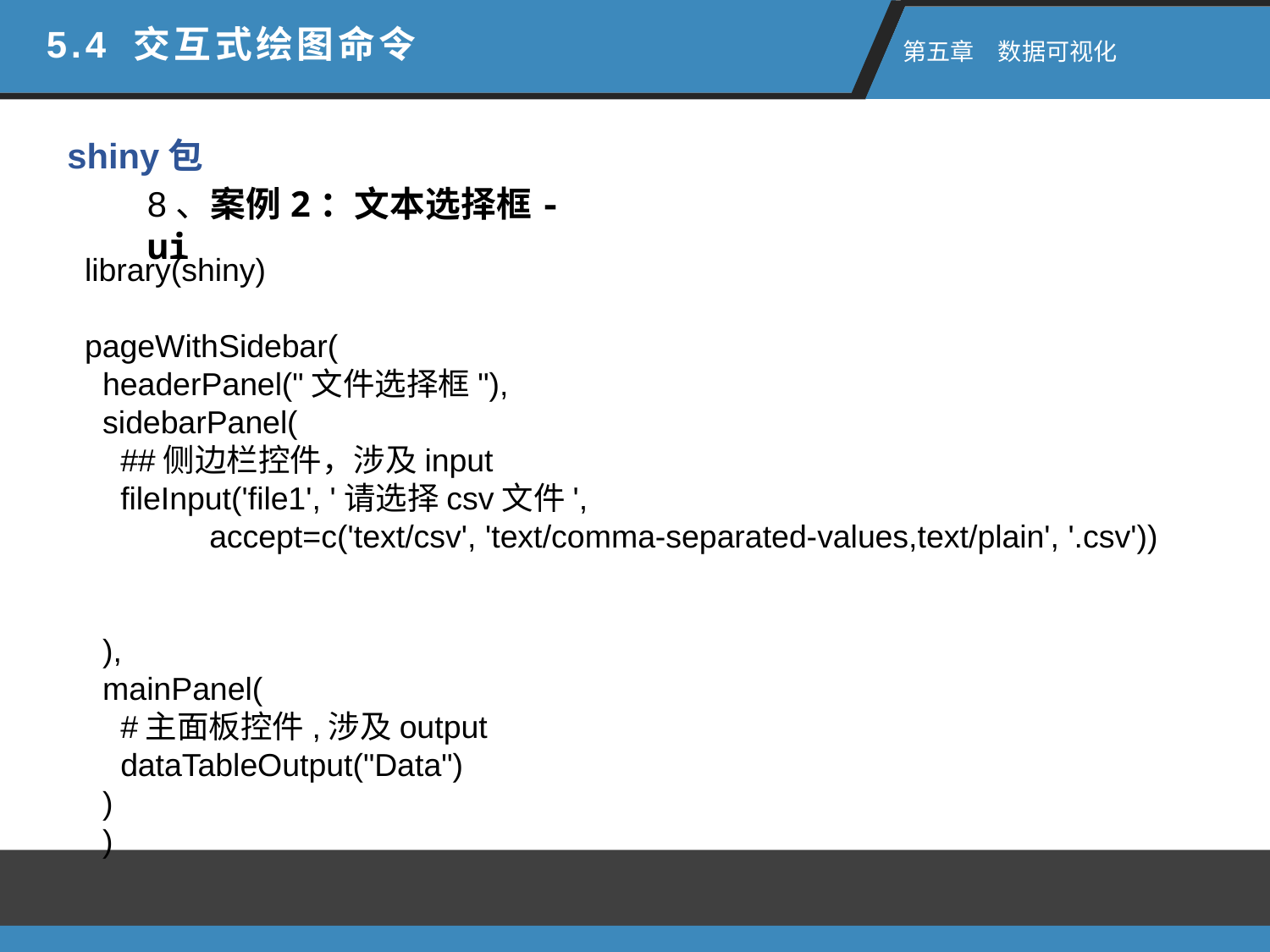

5.4 交互式绘图命令
  第五章　数据可视化
shiny包
8、案例2：文本选择框-ui
library(shiny)

pageWithSidebar(
  headerPanel("文件选择框"),
  sidebarPanel(
    ##侧边栏控件，涉及input
    fileInput('file1', '请选择csv文件',
              accept=c('text/csv', 'text/comma-separated-values,text/plain', '.csv'))

  ),
  mainPanel(
    #主面板控件,涉及output
    dataTableOutput("Data")
  )
  )